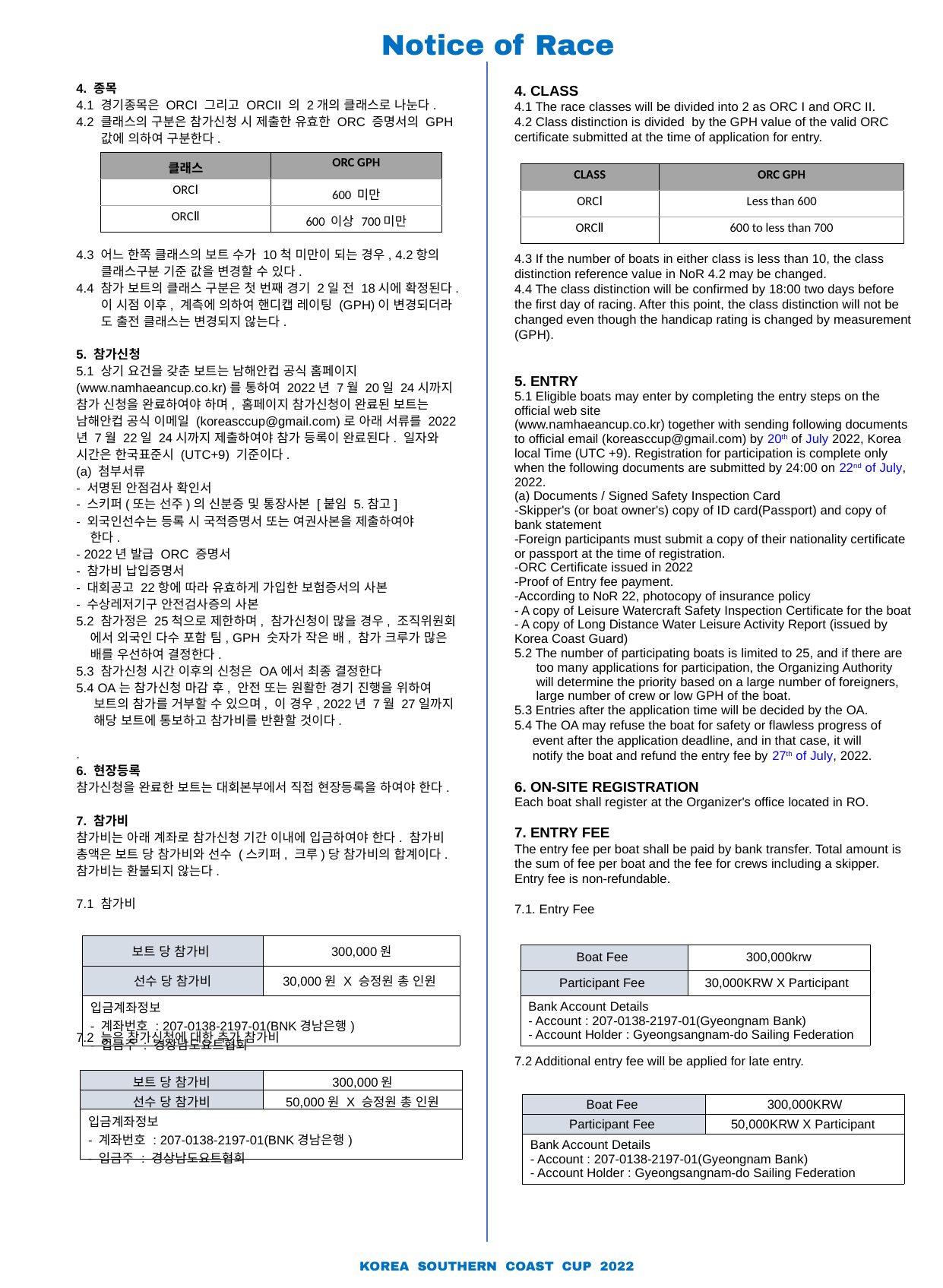

Notice of Race
4. 종목
4.1 경기종목은 ORCI 그리고 ORCII 의 2개의 클래스로 나눈다.
4.2 클래스의 구분은 참가신청 시 제출한 유효한 ORC 증명서의 GPH
      값에 의하여 구분한다.

4.3 어느 한쪽 클래스의 보트 수가 10척 미만이 되는 경우, 4.2항의
      클래스구분 기준 값을 변경할 수 있다.
4.4 참가 보트의 클래스 구분은 첫 번째 경기 2일 전 18시에 확정된다.
      이 시점 이후, 계측에 의하여 핸디캡 레이팅 (GPH)이 변경되더라
      도 출전 클래스는 변경되지 않는다.

5. 참가신청
5.1 상기 요건을 갖춘 보트는 남해안컵 공식 홈페이지 (www.namhaeancup.co.kr)를 통하여 2022년 7월 20일 24시까지 참가 신청을 완료하여야 하며, 홈페이지 참가신청이 완료된 보트는 남해안컵 공식 이메일 (koreasccup@gmail.com)로 아래 서류를 2022년 7월 22일 24시까지 제출하여야 참가 등록이 완료된다. 일자와 시간은 한국표준시 (UTC+9) 기준이다.
(a) 첨부서류
- 서명된 안점검사 확인서
- 스키퍼(또는 선주)의 신분증 및 통장사본 [붙임 5.참고]
- 외국인선수는 등록 시 국적증명서 또는 여권사본을 제출하여야
   한다.
- 2022년 발급 ORC 증명서
- 참가비 납입증명서
- 대회공고 22항에 따라 유효하게 가입한 보험증서의 사본
- 수상레저기구 안전검사증의 사본
5.2 참가정은 25척으로 제한하며, 참가신청이 많을 경우, 조직위원회
   에서 외국인 다수 포함 팀, GPH 숫자가 작은 배, 참가 크루가 많은
   배를 우선하여 결정한다.
5.3 참가신청 시간 이후의 신청은 OA에서 최종 결정한다
5.4 OA는 참가신청 마감 후, 안전 또는 원활한 경기 진행을 위하여
    보트의 참가를 거부할 수 있으며, 이 경우, 2022년 7월 27일까지
    해당 보트에 통보하고 참가비를 반환할 것이다.

.
6. 현장등록
참가신청을 완료한 보트는 대회본부에서 직접 현장등록을 하여야 한다.

7. 참가비
참가비는 아래 계좌로 참가신청 기간 이내에 입금하여야 한다. 참가비 총액은 보트 당 참가비와 선수 (스키퍼, 크루)당 참가비의 합계이다. 참가비는 환불되지 않는다.

7.1 참가비

7.2 늦은 참가신청에 대한 추가 참가비

4. CLASS
4.1 The race classes will be divided into 2 as ORC I and ORC II.
4.2 Class distinction is divided  by the GPH value of the valid ORC certificate submitted at the time of application for entry.

4.3 If the number of boats in either class is less than 10, the class distinction reference value in NoR 4.2 may be changed.
4.4 The class distinction will be confirmed by 18:00 two days before the first day of racing. After this point, the class distinction will not be changed even though the handicap rating is changed by measurement (GPH).

5. ENTRY
5.1 Eligible boats may enter by completing the entry steps on the official web site
(www.namhaeancup.co.kr) together with sending following documents to official email (koreasccup@gmail.com) by 20th of July 2022, Korea local Time (UTC +9). Registration for participation is complete only when the following documents are submitted by 24:00 on 22nd of July, 2022.
(a) Documents / Signed Safety Inspection Card
-Skipper's (or boat owner's) copy of ID card(Passport) and copy of bank statement
-Foreign participants must submit a copy of their nationality certificate or passport at the time of registration.
-ORC Certificate issued in 2022
-Proof of Entry fee payment.
-According to NoR 22, photocopy of insurance policy
- A copy of Leisure Watercraft Safety Inspection Certificate for the boat
- A copy of Long Distance Water Leisure Activity Report (issued by Korea Coast Guard)
5.2 The number of participating boats is limited to 25, and if there are
      too many applications for participation, the Organizing Authority
      will determine the priority based on a large number of foreigners,
      large number of crew or low GPH of the boat.
5.3 Entries after the application time will be decided by the OA.
5.4 The OA may refuse the boat for safety or flawless progress of
     event after the application deadline, and in that case, it will
     notify the boat and refund the entry fee by 27th of July, 2022.

6. ON-SITE REGISTRATION
Each boat shall register at the Organizer's office located in RO.

7. ENTRY FEE
The entry fee per boat shall be paid by bank transfer. Total amount is the sum of fee per boat and the fee for crews including a skipper. Entry fee is non-refundable.

7.1. Entry Fee

7.2 Additional entry fee will be applied for late entry.

| 클래스 | ORC GPH |
| --- | --- |
| ORCⅠ | 600 미만 |
| ORCⅡ | 600 이상 700미만 |
| CLASS | ORC GPH |
| --- | --- |
| ORCⅠ | Less than 600 |
| ORCⅡ | 600 to less than 700 |

| 보트 당 참가비 | 300,000원 |
| --- | --- |
| 선수 당 참가비 | 30,000원 X 승정원 총 인원 |
| 입금계좌정보 - 계좌번호 : 207-0138-2197-01(BNK경남은행) - 입금주 : 경상남도요트협회 |  |
| Boat Fee | 300,000krw |
| --- | --- |
| Participant Fee | 30,000KRW X Participant |
| Bank Account Details - Account : 207-0138-2197-01(Gyeongnam Bank) - Account Holder : Gyeongsangnam-do Sailing Federation |  |
| 보트 당 참가비 | 300,000원 |
| --- | --- |
| 선수 당 참가비 | 50,000원 X 승정원 총 인원 |
| 입금계좌정보 - 계좌번호 : 207-0138-2197-01(BNK경남은행) - 입금주 : 경상남도요트협회 |  |
| Boat Fee | 300,000KRW |
| --- | --- |
| Participant Fee | 50,000KRW X Participant |
| Bank Account Details - Account : 207-0138-2197-01(Gyeongnam Bank) - Account Holder : Gyeongsangnam-do Sailing Federation |  |
KOREA  SOUTHERN  COAST  CUP  2022